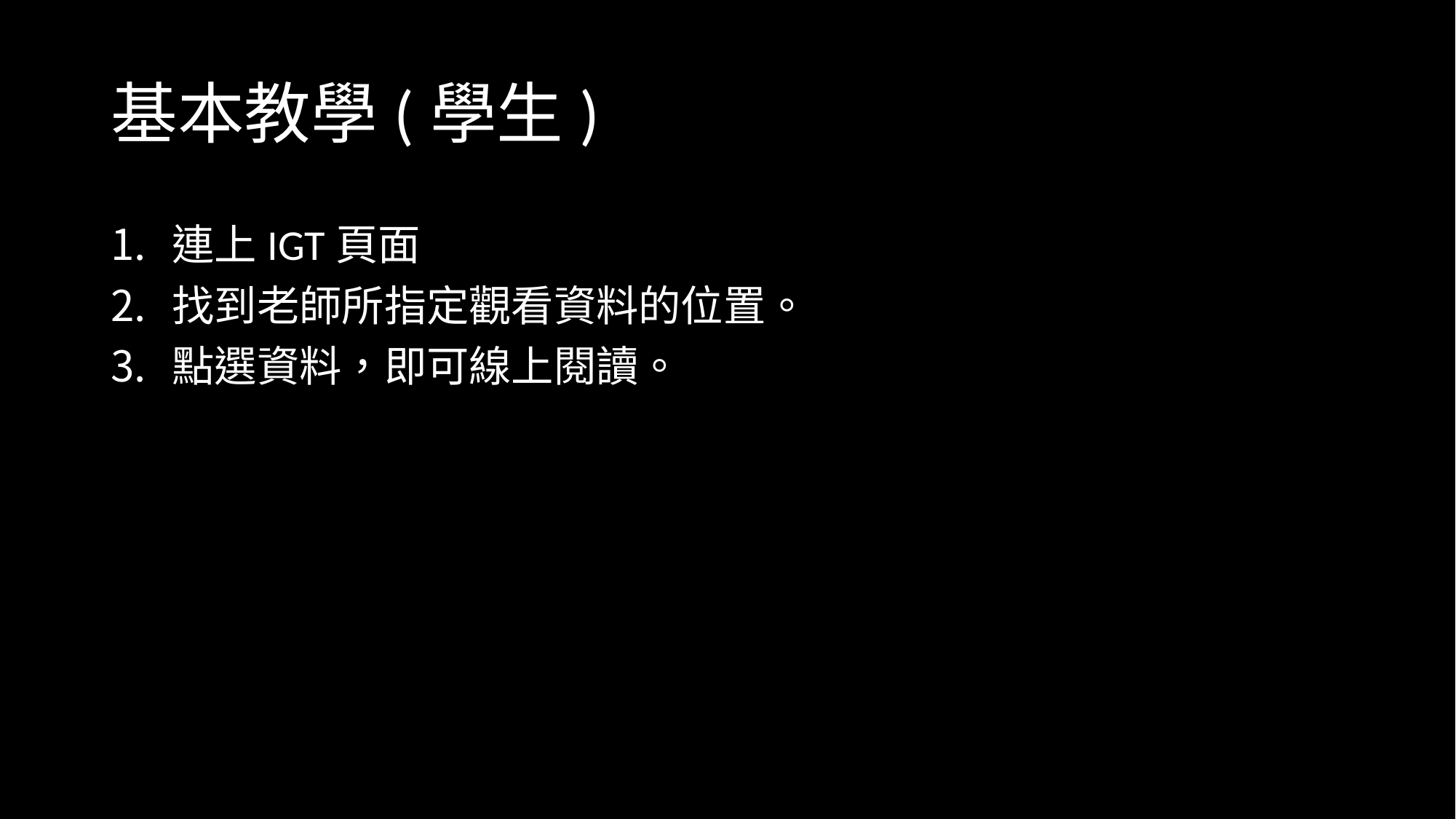

# 基本教學(學生)
連上IGT頁面
找到老師所指定觀看資料的位置。
點選資料，即可線上閱讀。